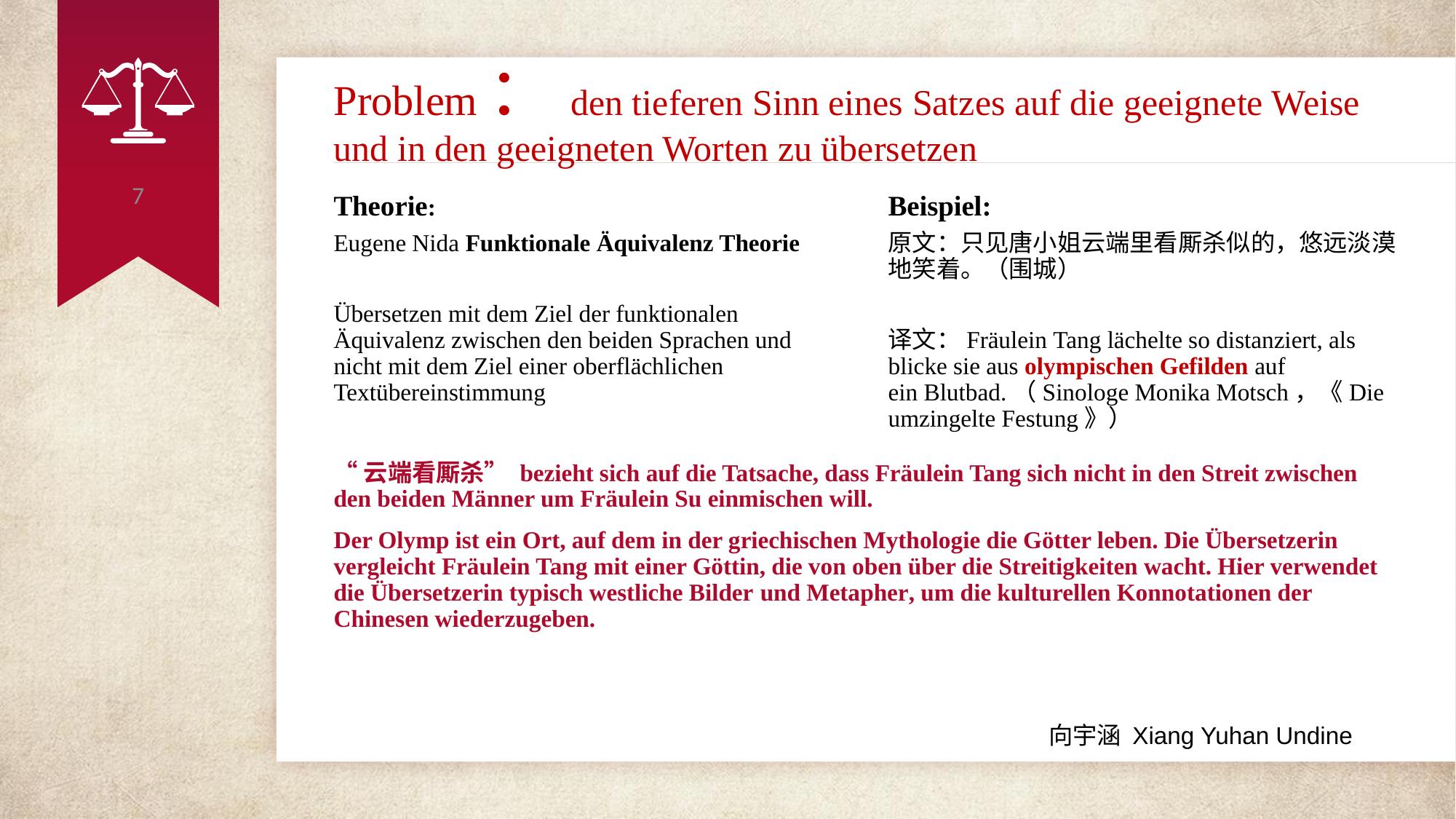

# Problem：den tieferen Sinn eines Satzes auf die geeignete Weise und in den geeigneten Worten zu übersetzen
7
Theorie:
Eugene Nida Funktionale Äquivalenz Theorie

Übersetzen mit dem Ziel der funktionalen Äquivalenz zwischen den beiden Sprachen und nicht mit dem Ziel einer oberflächlichen Textübereinstimmung
Beispiel:
原文：只见唐小姐云端里看厮杀似的，悠远淡漠地笑着。（围城）

译文：Fräulein Tang lächelte so distanziert, als blicke sie aus olympischen Gefilden auf ein Blutbad.（Sinologe Monika Motsch，《Die umzingelte Festung》）

“云端看厮杀” bezieht sich auf die Tatsache, dass Fräulein Tang sich nicht in den Streit zwischen den beiden Männer um Fräulein Su einmischen will.
Der Olymp ist ein Ort, auf dem in der griechischen Mythologie die Götter leben. Die Übersetzerin vergleicht Fräulein Tang mit einer Göttin, die von oben über die Streitigkeiten wacht. Hier verwendet die Übersetzerin typisch westliche Bilder und Metapher, um die kulturellen Konnotationen der Chinesen wiederzugeben.

向宇涵 Xiang Yuhan Undine